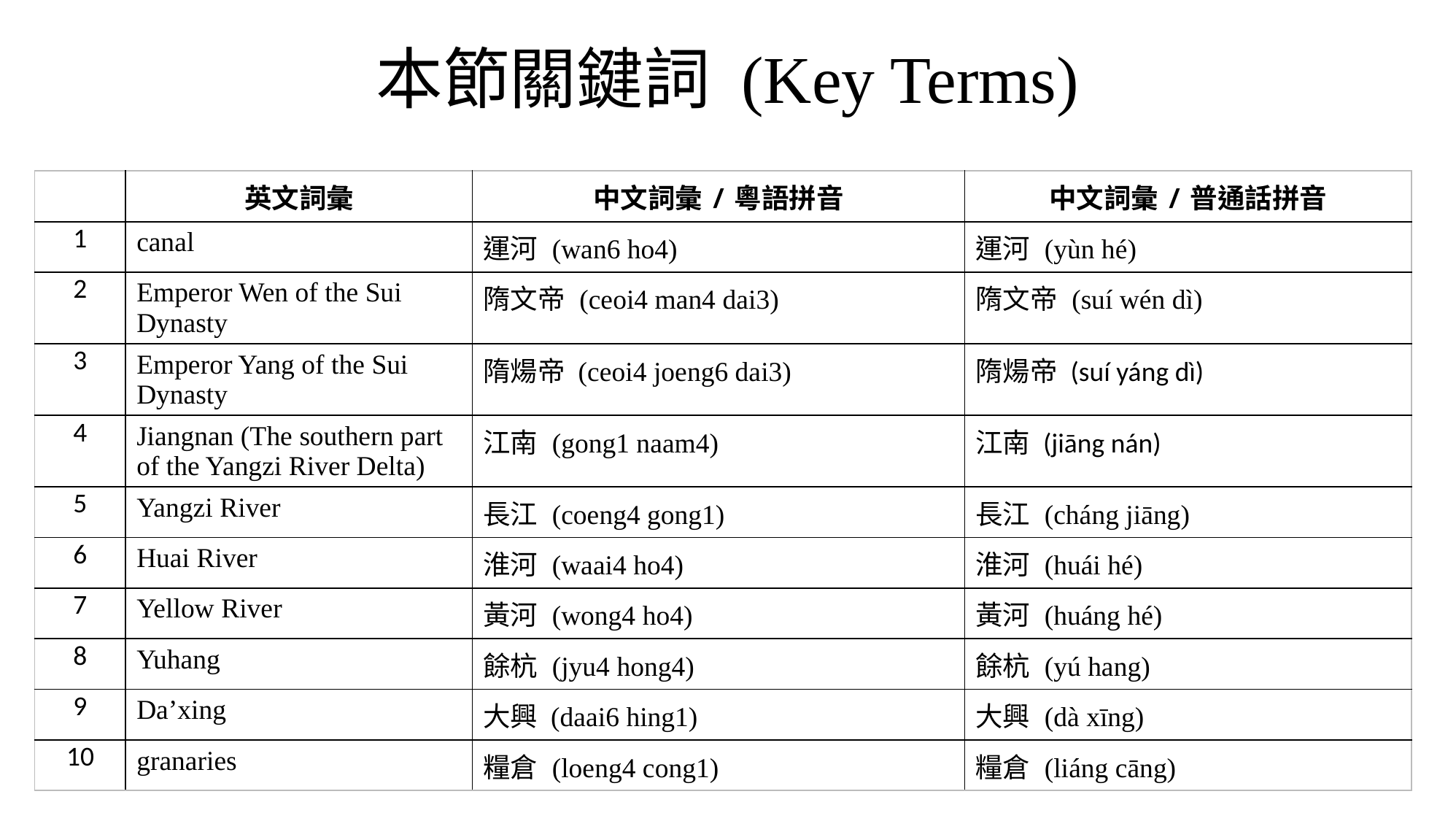

本節關鍵詞 (Key Terms)
|  | 英文詞彙 | 中文詞彙/粵語拼音 | 中文詞彙/普通話拼音 |
| --- | --- | --- | --- |
| 1 | canal | 運河 (wan6 ho4) | 運河 (yùn hé) |
| 2 | Emperor Wen of the Sui Dynasty | 隋文帝 (ceoi4 man4 dai3) | 隋文帝 (suí wén dì) |
| 3 | Emperor Yang of the Sui Dynasty | 隋煬帝 (ceoi4 joeng6 dai3) | 隋煬帝 (suí yáng dì) |
| 4 | Jiangnan (The southern part of the Yangzi River Delta) | 江南 (gong1 naam4) | 江南 (jiāng nán) |
| 5 | Yangzi River | 長江 (coeng4 gong1) | 長江 (cháng jiāng) |
| 6 | Huai River | 淮河 (waai4 ho4) | 淮河 (huái hé) |
| 7 | Yellow River | 黃河 (wong4 ho4) | 黃河 (huáng hé) |
| 8 | Yuhang | 餘杭 (jyu4 hong4) | 餘杭 (yú hang) |
| 9 | Da’xing | 大興 (daai6 hing1) | 大興 (dà xīng) |
| 10 | granaries | 糧倉 (loeng4 cong1) | 糧倉 (liáng cāng) |